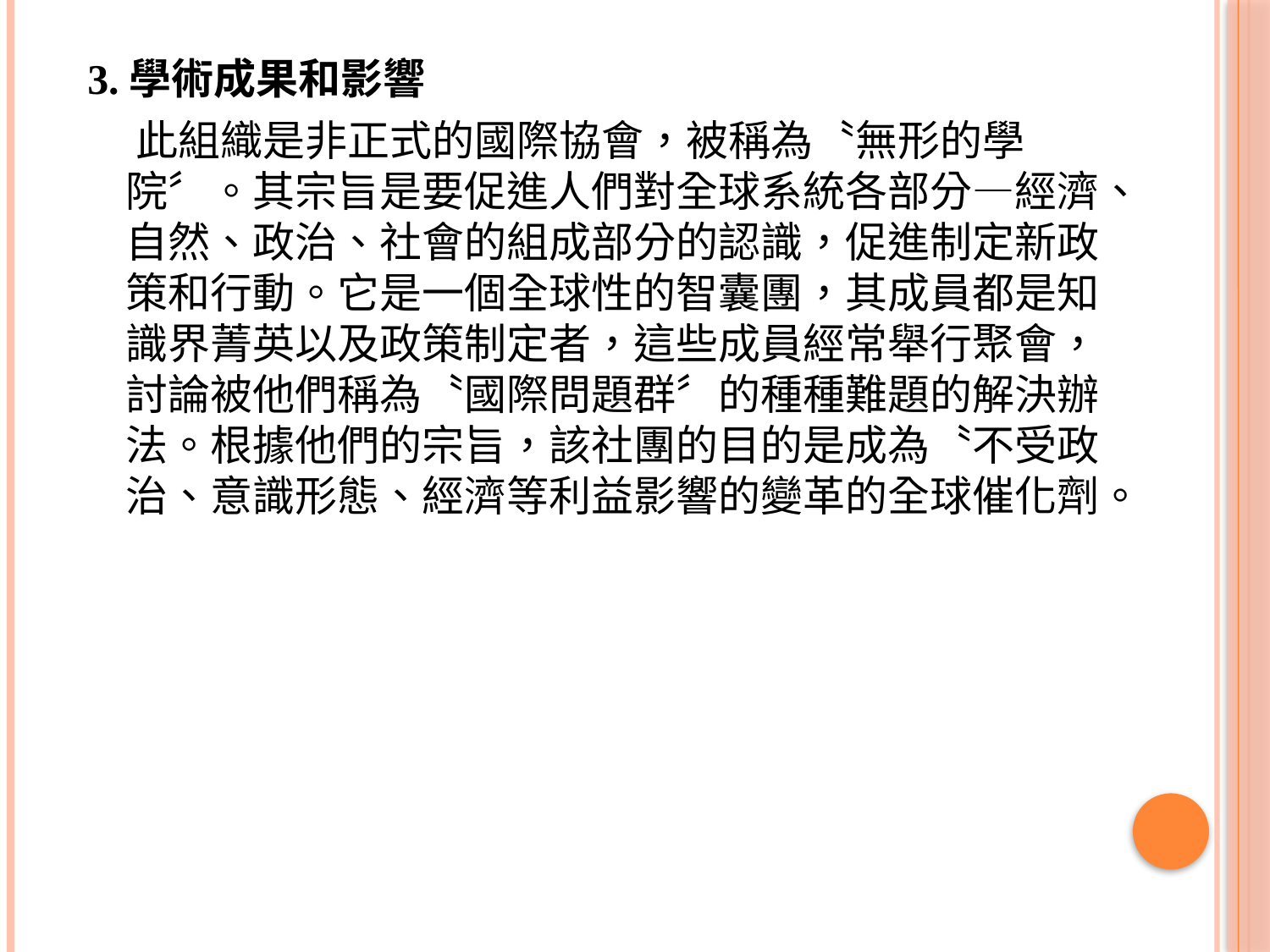

3.學術成果和影響
    此組織是非正式的國際協會，被稱為〝無形的學院〞。其宗旨是要促進人們對全球系統各部分—經濟、自然、政治、社會的組成部分的認識，促進制定新政策和行動。它是一個全球性的智囊團，其成員都是知識界菁英以及政策制定者，這些成員經常舉行聚會，討論被他們稱為〝國際問題群〞的種種難題的解決辦法。根據他們的宗旨，該社團的目的是成為〝不受政治、意識形態、經濟等利益影響的變革的全球催化劑。